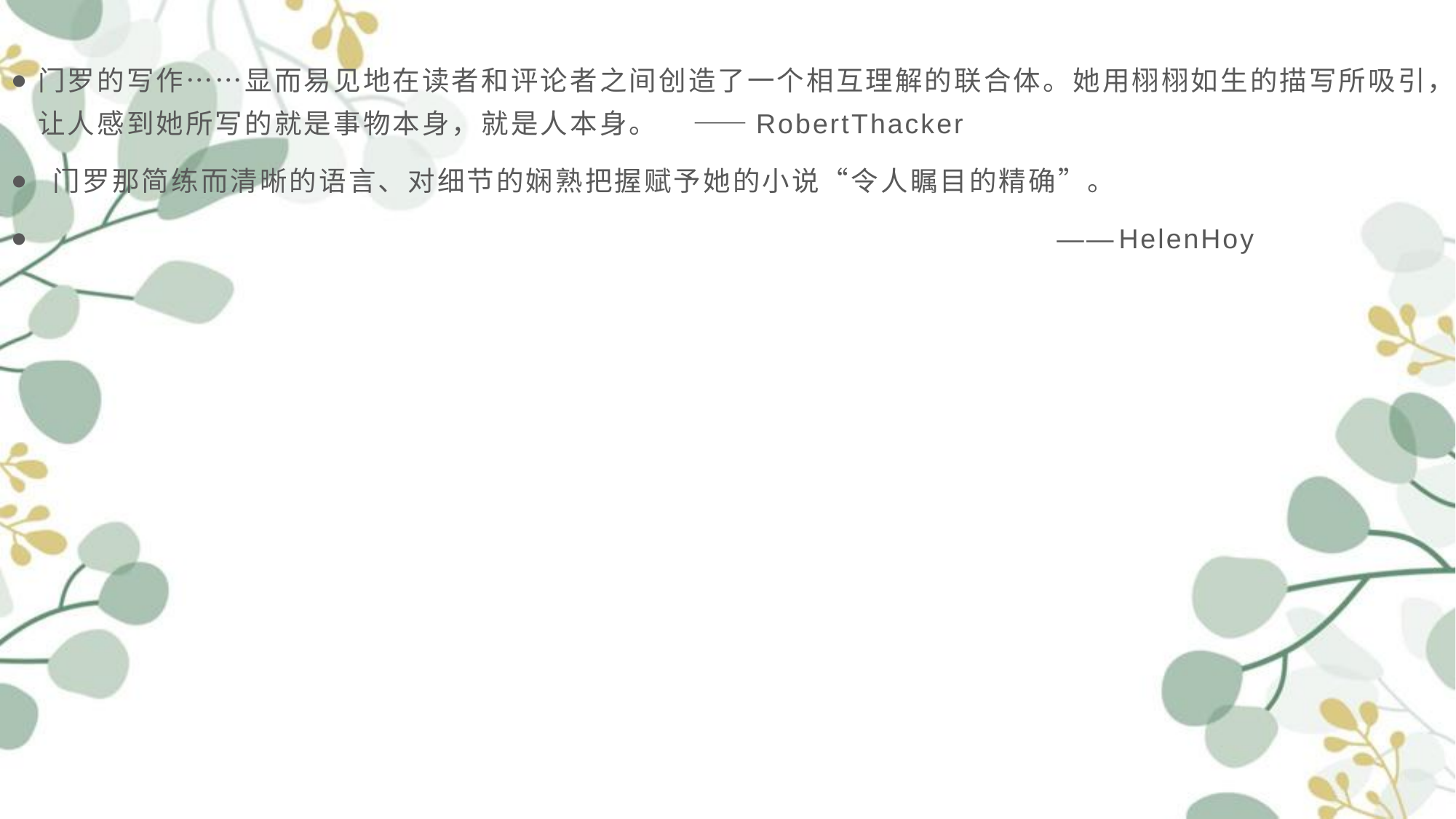

门罗的写作……显而易见地在读者和评论者之间创造了一个相互理解的联合体。她用栩栩如生的描写所吸引，让人感到她所写的就是事物本身，就是人本身。    ——RobertThacker
 门罗那简练而清晰的语言、对细节的娴熟把握赋予她的小说“令人瞩目的精确”。
                                                                                                       ——HelenHoy